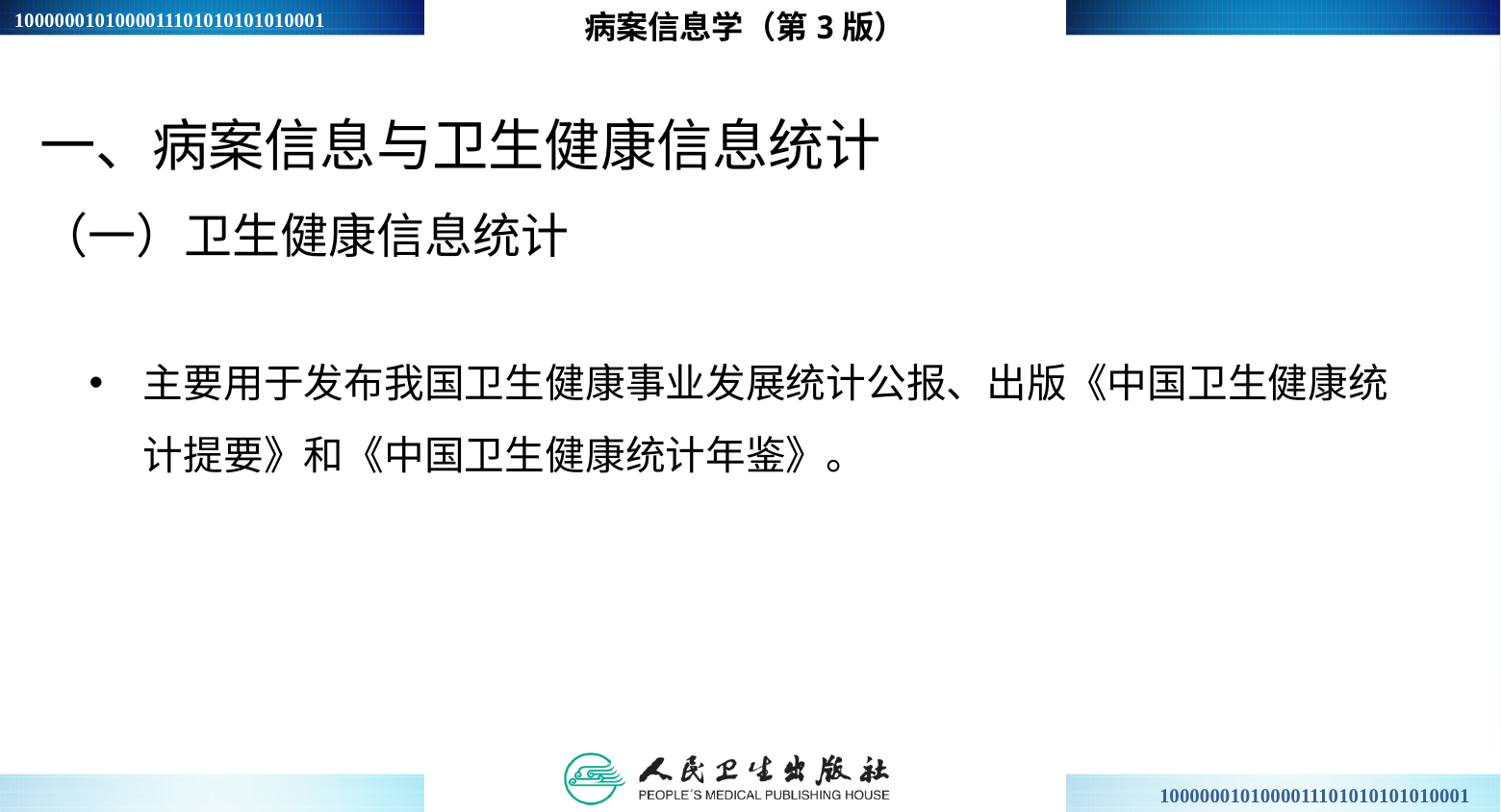

病案信息学（第3版）
一、病案信息与卫生健康信息统计
（一）卫生健康信息统计
主要用于发布我国卫生健康事业发展统计公报、出版《中国卫生健康统计提要》和《中国卫生健康统计年鉴》。